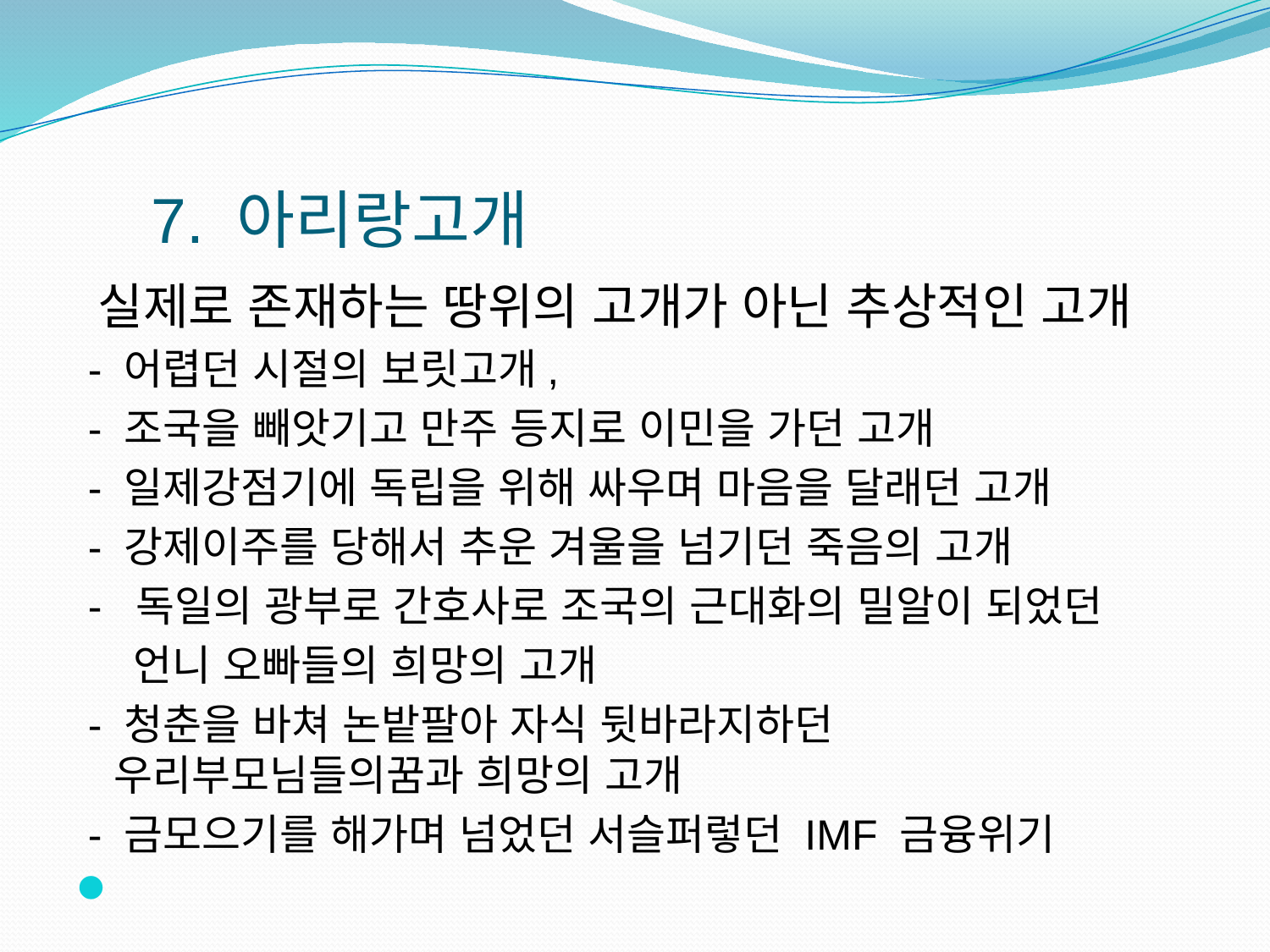

# 7. 아리랑고개
 실제로 존재하는 땅위의 고개가 아닌 추상적인 고개
 - 어렵던 시절의 보릿고개,
 - 조국을 빼앗기고 만주 등지로 이민을 가던 고개
 - 일제강점기에 독립을 위해 싸우며 마음을 달래던 고개
 - 강제이주를 당해서 추운 겨울을 넘기던 죽음의 고개
 -  독일의 광부로 간호사로 조국의 근대화의 밀알이 되었던
    언니 오빠들의 희망의 고개
 - 청춘을 바쳐 논밭팔아 자식 뒷바라지하던 우리부모님들의꿈과 희망의 고개
 - 금모으기를 해가며 넘었던 서슬퍼렇던 IMF 금융위기